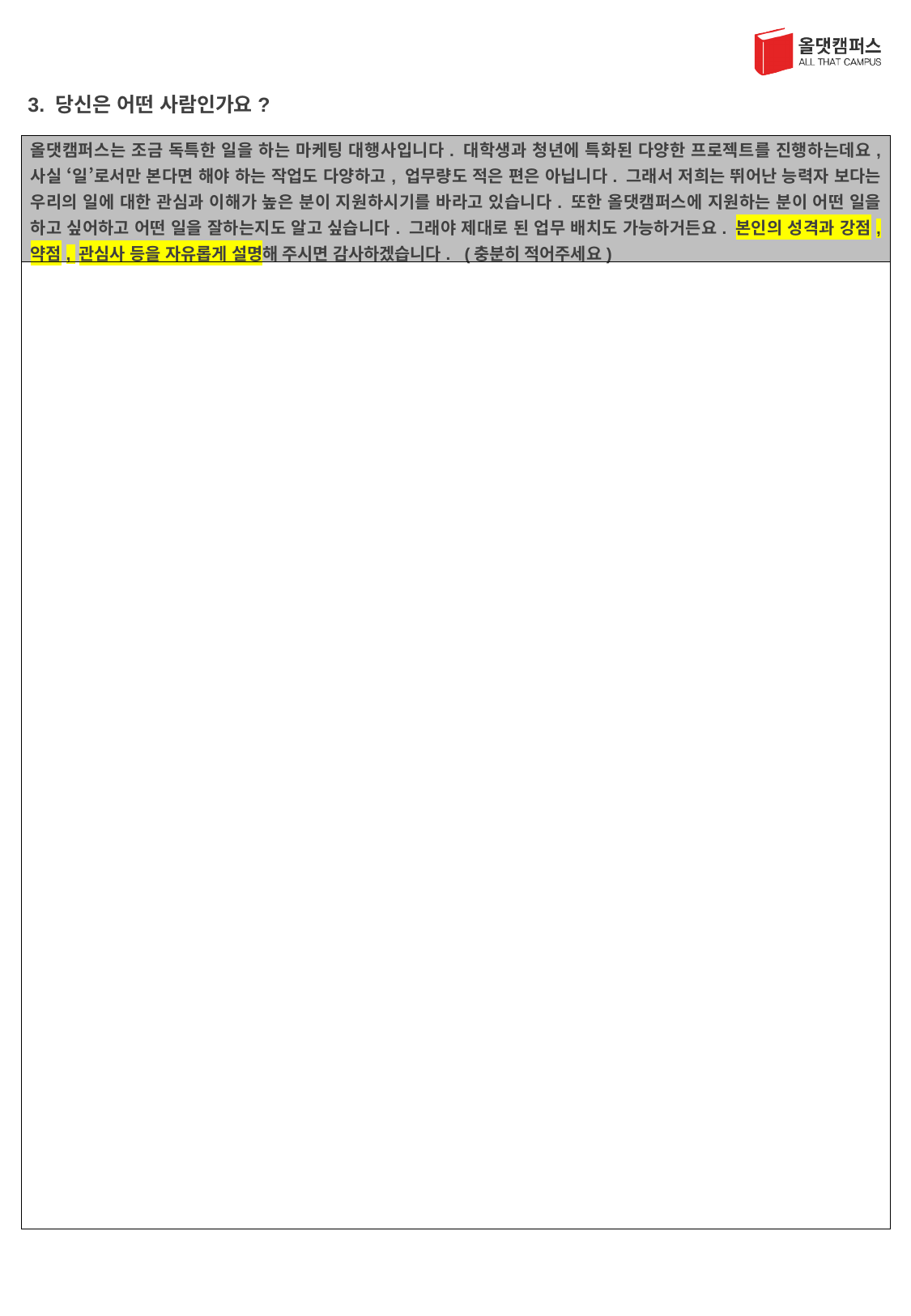

3. 당신은 어떤 사람인가요?
| 올댓캠퍼스는 조금 독특한 일을 하는 마케팅 대행사입니다. 대학생과 청년에 특화된 다양한 프로젝트를 진행하는데요, 사실 ‘일’로서만 본다면 해야 하는 작업도 다양하고, 업무량도 적은 편은 아닙니다. 그래서 저희는 뛰어난 능력자 보다는 우리의 일에 대한 관심과 이해가 높은 분이 지원하시기를 바라고 있습니다. 또한 올댓캠퍼스에 지원하는 분이 어떤 일을 하고 싶어하고 어떤 일을 잘하는지도 알고 싶습니다. 그래야 제대로 된 업무 배치도 가능하거든요. 본인의 성격과 강점, 약점, 관심사 등을 자유롭게 설명해 주시면 감사하겠습니다. (충분히 적어주세요) |
| --- |
|  |